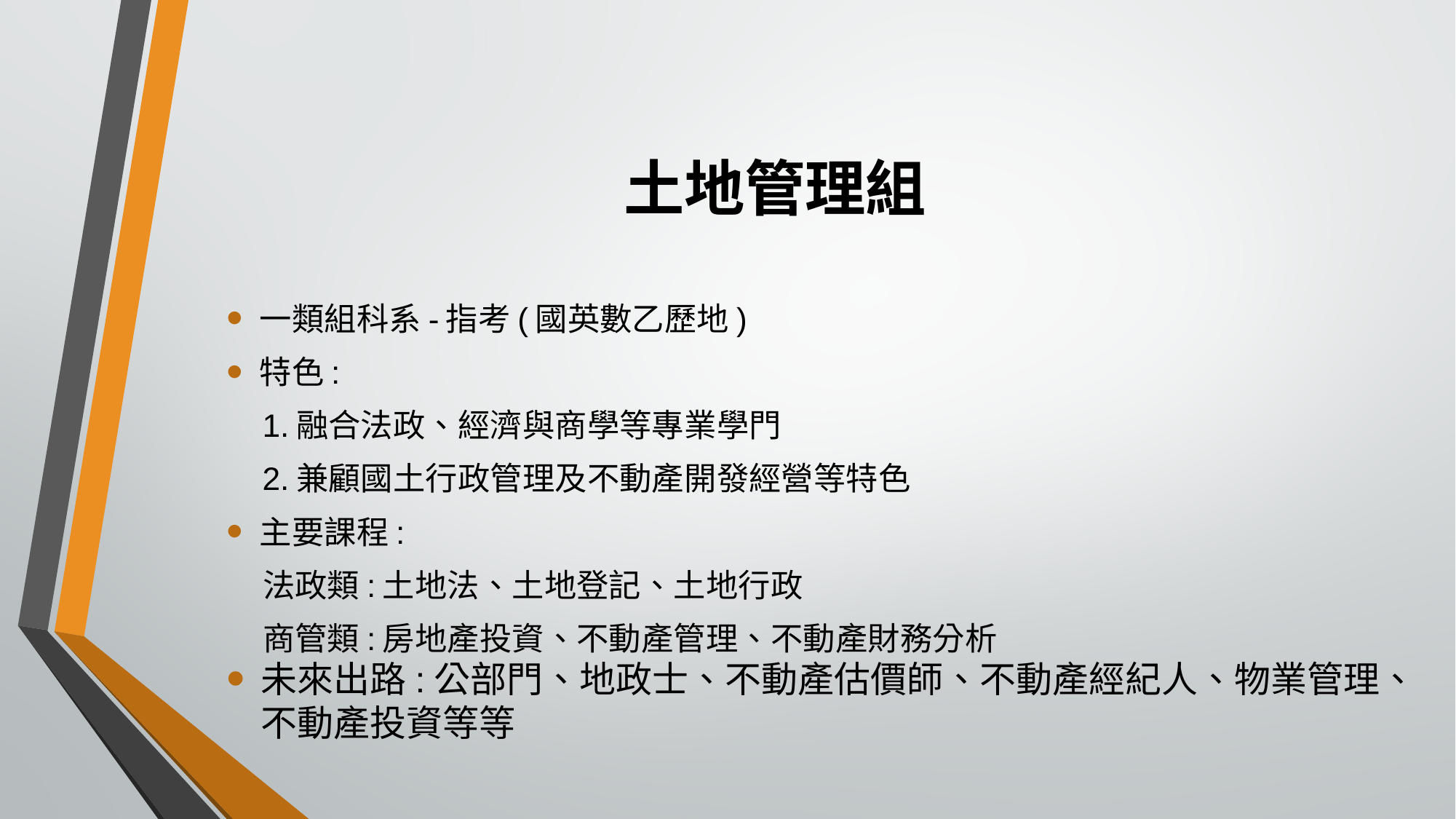

# 土地管理組
一類組科系-指考(國英數乙歷地)
特色:
    1.融合法政、經濟與商學等專業學門
    2.兼顧國土行政管理及不動產開發經營等特色
主要課程:
    法政類:土地法、土地登記、土地行政
    商管類:房地產投資、不動產管理、不動產財務分析
未來出路:公部門、地政士、不動產估價師、不動產經紀人、物業管理、不動產投資等等